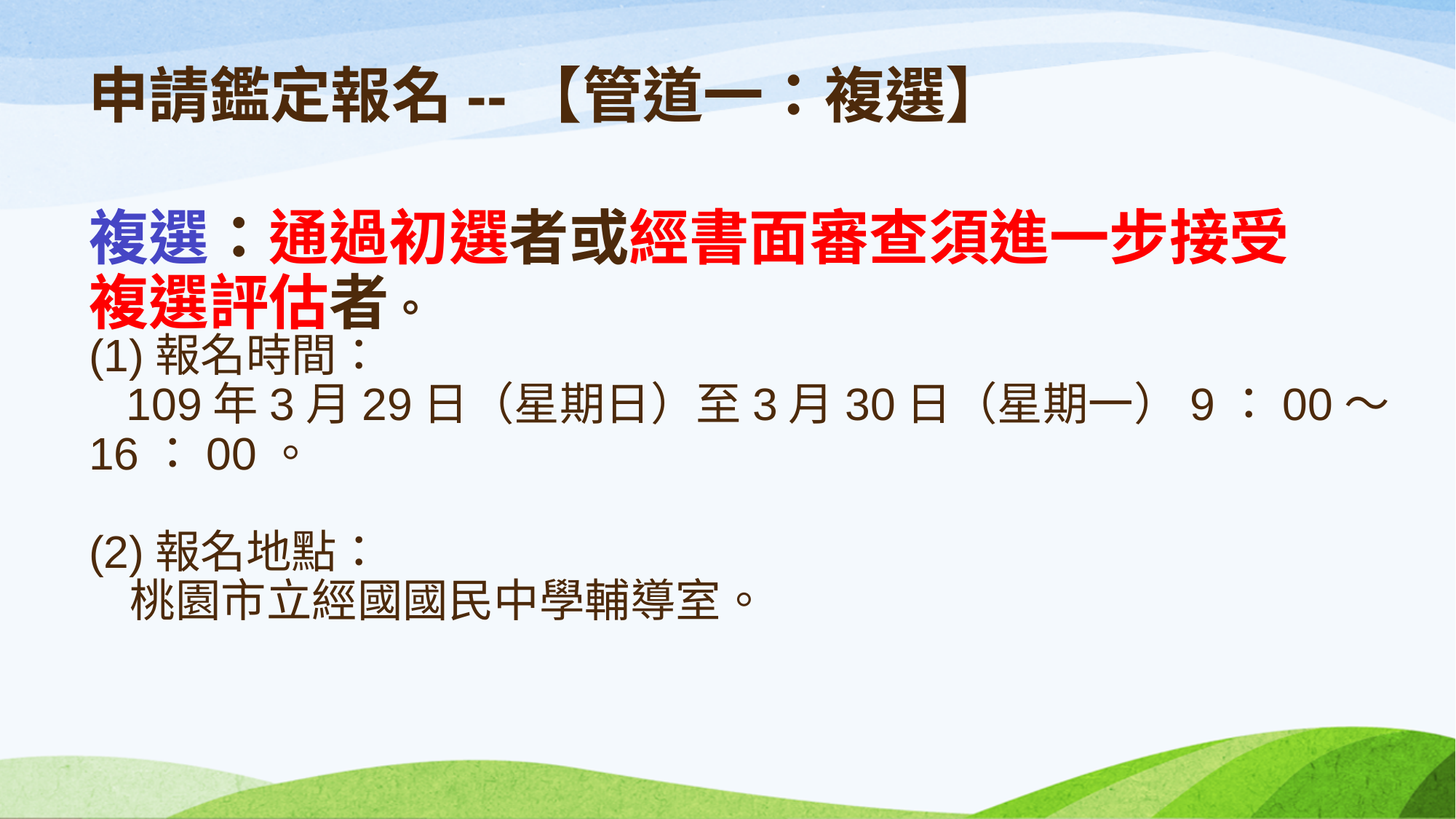

申請鑑定報名--【管道一：複選】
# 複選：通過初選者或經書面審查須進一步接受複選評估者。
(1)報名時間：
   109年3月29日（星期日）至3月30日（星期一）9：00～16：00。
(2)報名地點：
   桃園市立經國國民中學輔導室。